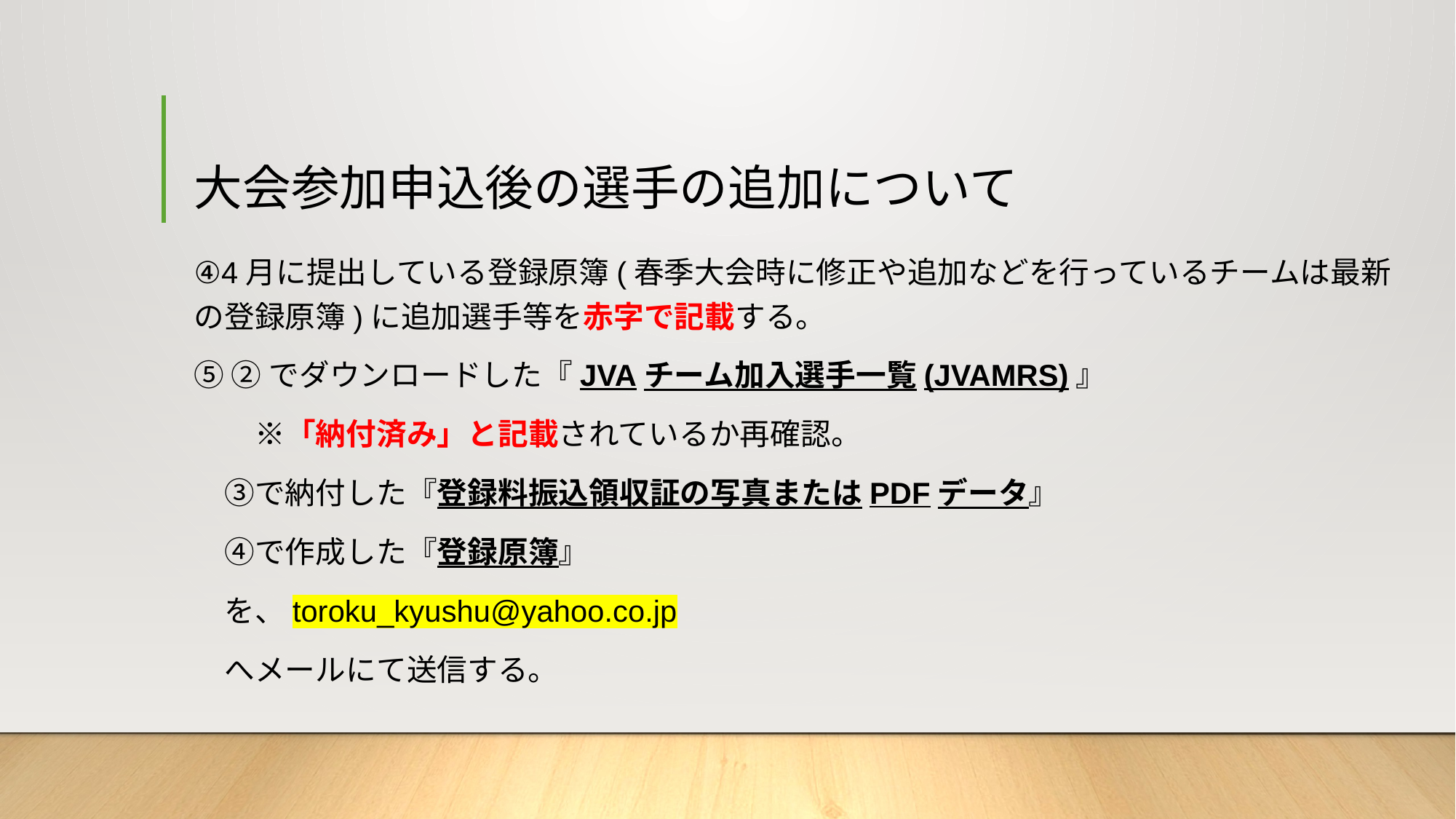

# 大会参加申込後の選手の追加について
④4月に提出している登録原簿(春季大会時に修正や追加などを行っているチームは最新の登録原簿)に追加選手等を赤字で記載する。
⑤ ②でダウンロードした『JVAチーム加入選手一覧(JVAMRS)』
　　※「納付済み」と記載されているか再確認。
　③で納付した『登録料振込領収証の写真またはPDFデータ』
　④で作成した『登録原簿』
　を、toroku_kyushu@yahoo.co.jp
　へメールにて送信する。